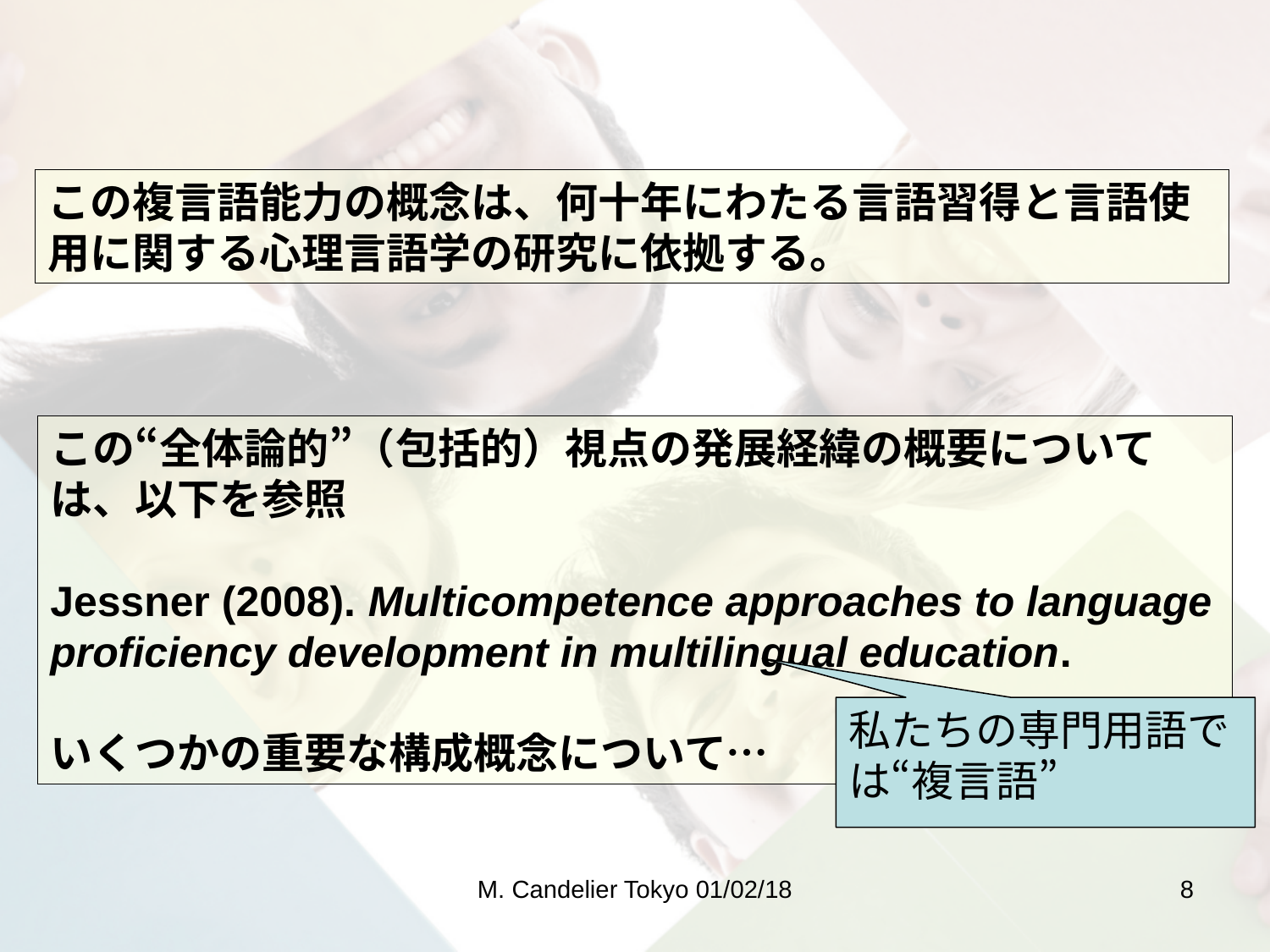

この複言語能力の概念は、何十年にわたる言語習得と言語使用に関する心理言語学の研究に依拠する。
この“全体論的”（包括的）視点の発展経緯の概要については、以下を参照

Jessner (2008). Multicompetence approaches to language proficiency development in multilingual education.

いくつかの重要な構成概念について…
私たちの専門用語では“複言語”
M. Candelier Tokyo 01/02/18
8